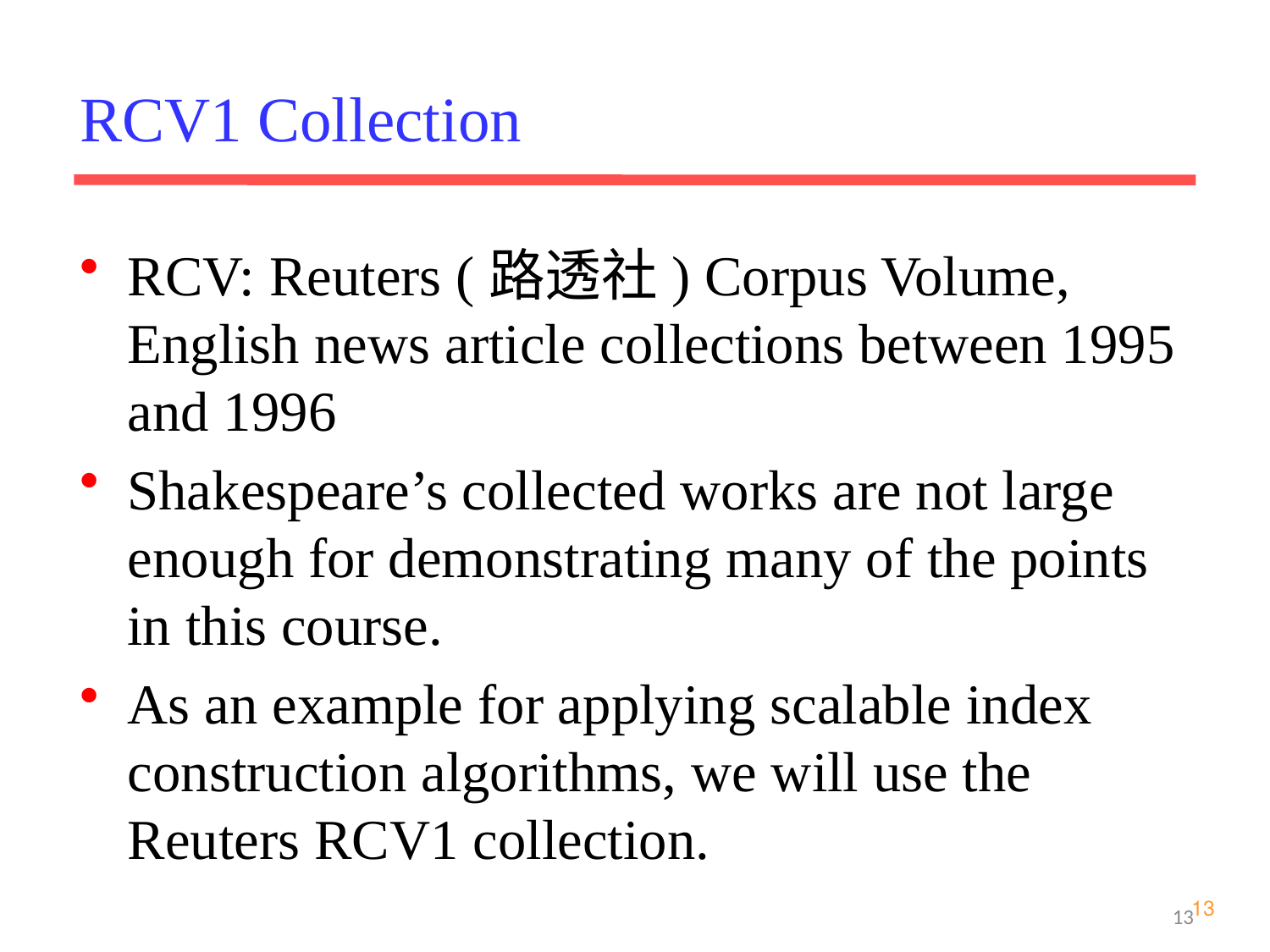

RCV1 Collection
RCV: Reuters (路透社) Corpus Volume, English news article collections between 1995 and 1996
Shakespeare’s collected works are not large enough for demonstrating many of the points in this course.
As an example for applying scalable index construction algorithms, we will use the Reuters RCV1 collection.
13
13